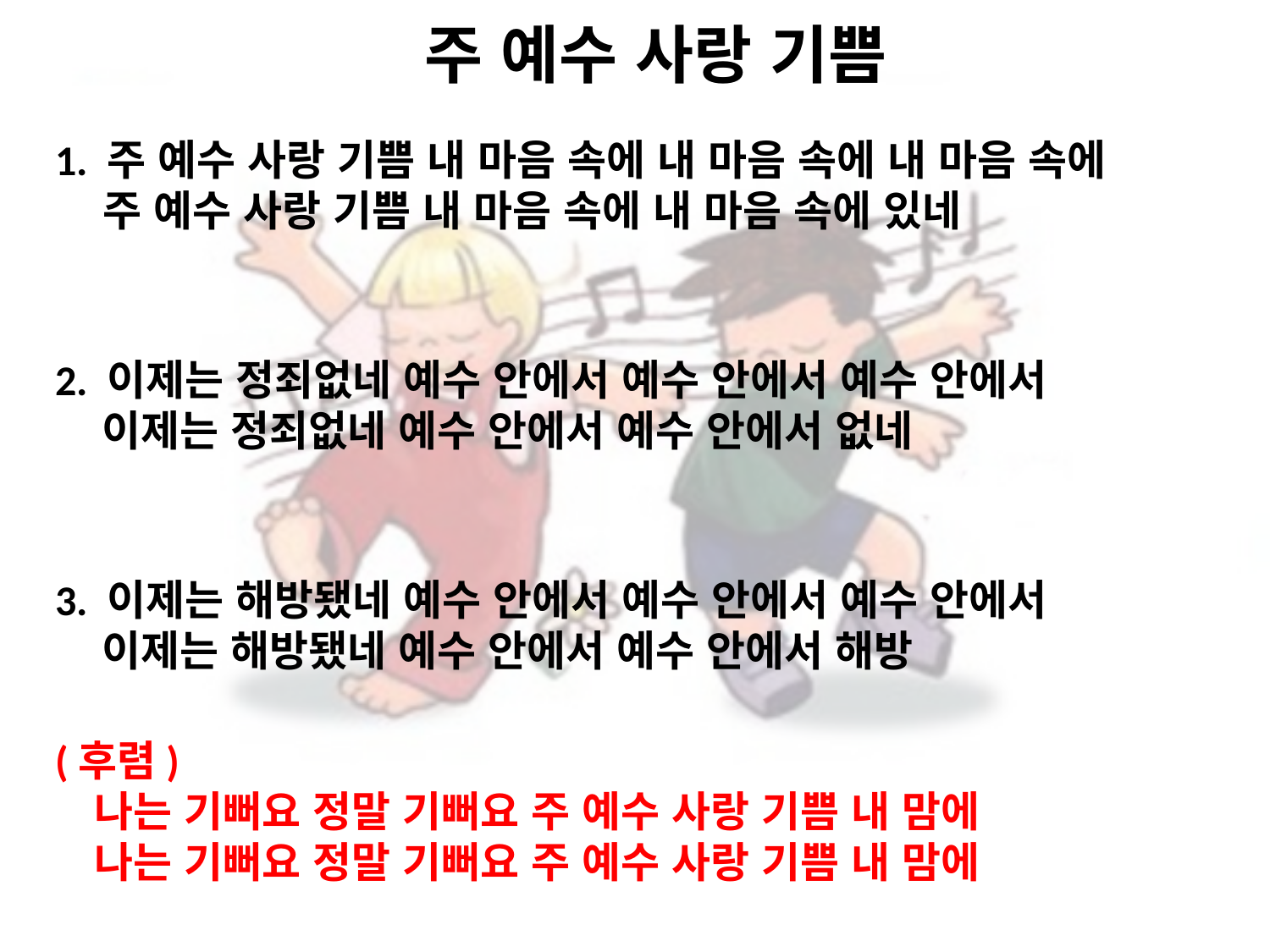

# 주 예수 사랑 기쁨
1. 주 예수 사랑 기쁨 내 마음 속에 내 마음 속에 내 마음 속에
주 예수 사랑 기쁨 내 마음 속에 내 마음 속에 있네

2. 이제는 정죄없네 예수 안에서 예수 안에서 예수 안에서
    이제는 정죄없네 예수 안에서 예수 안에서 없네

3. 이제는 해방됐네 예수 안에서 예수 안에서 예수 안에서
    이제는 해방됐네 예수 안에서 예수 안에서 해방
(후렴)
나는 기뻐요 정말 기뻐요 주 예수 사랑 기쁨 내 맘에
나는 기뻐요 정말 기뻐요 주 예수 사랑 기쁨 내 맘에